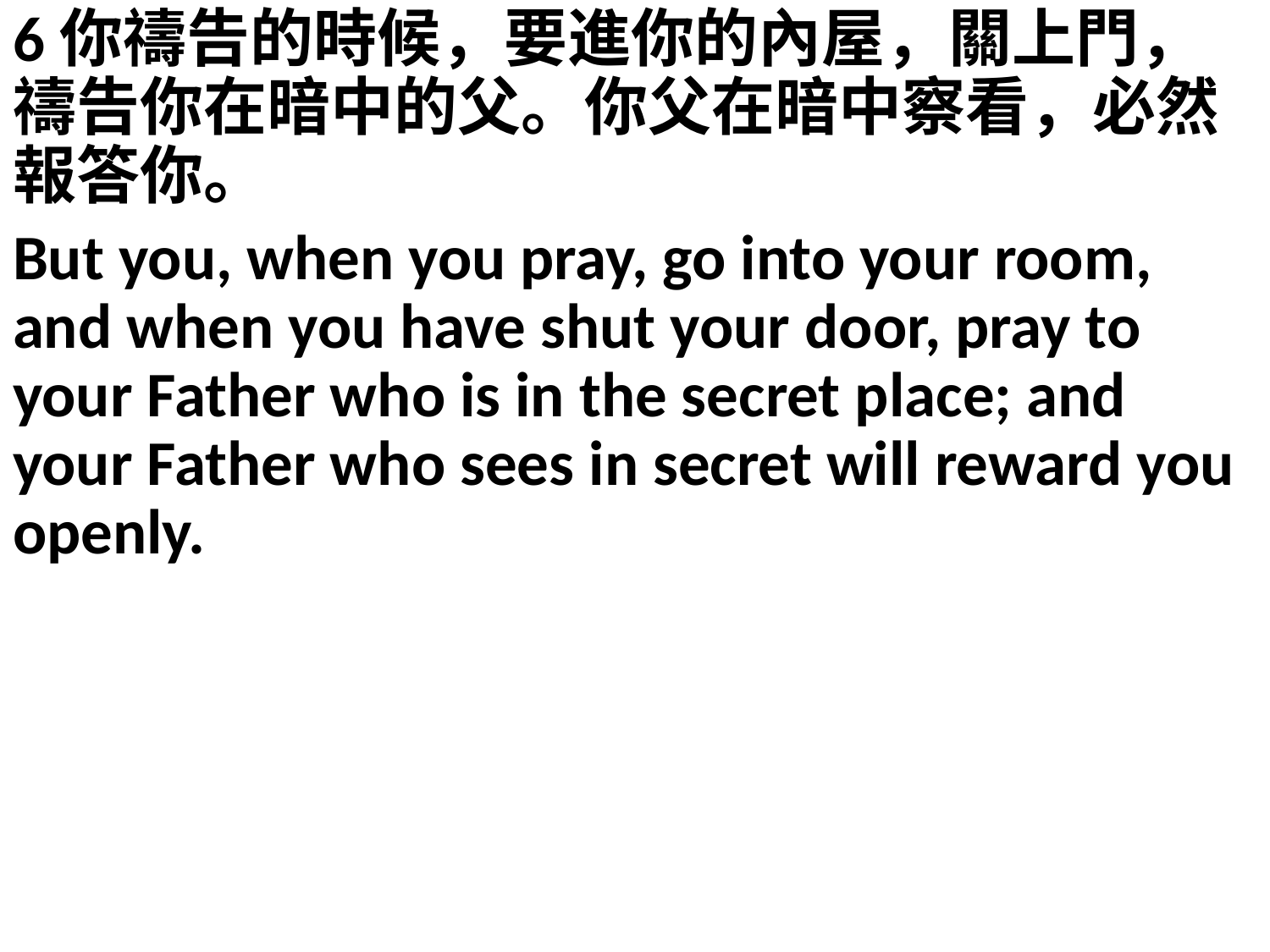

6你禱告的時候，要進你的內屋，關上門，禱告你在暗中的父。你父在暗中察看，必然報答你。
But you, when you pray, go into your room, and when you have shut your door, pray to your Father who is in the secret place; and your Father who sees in secret will reward you openly.